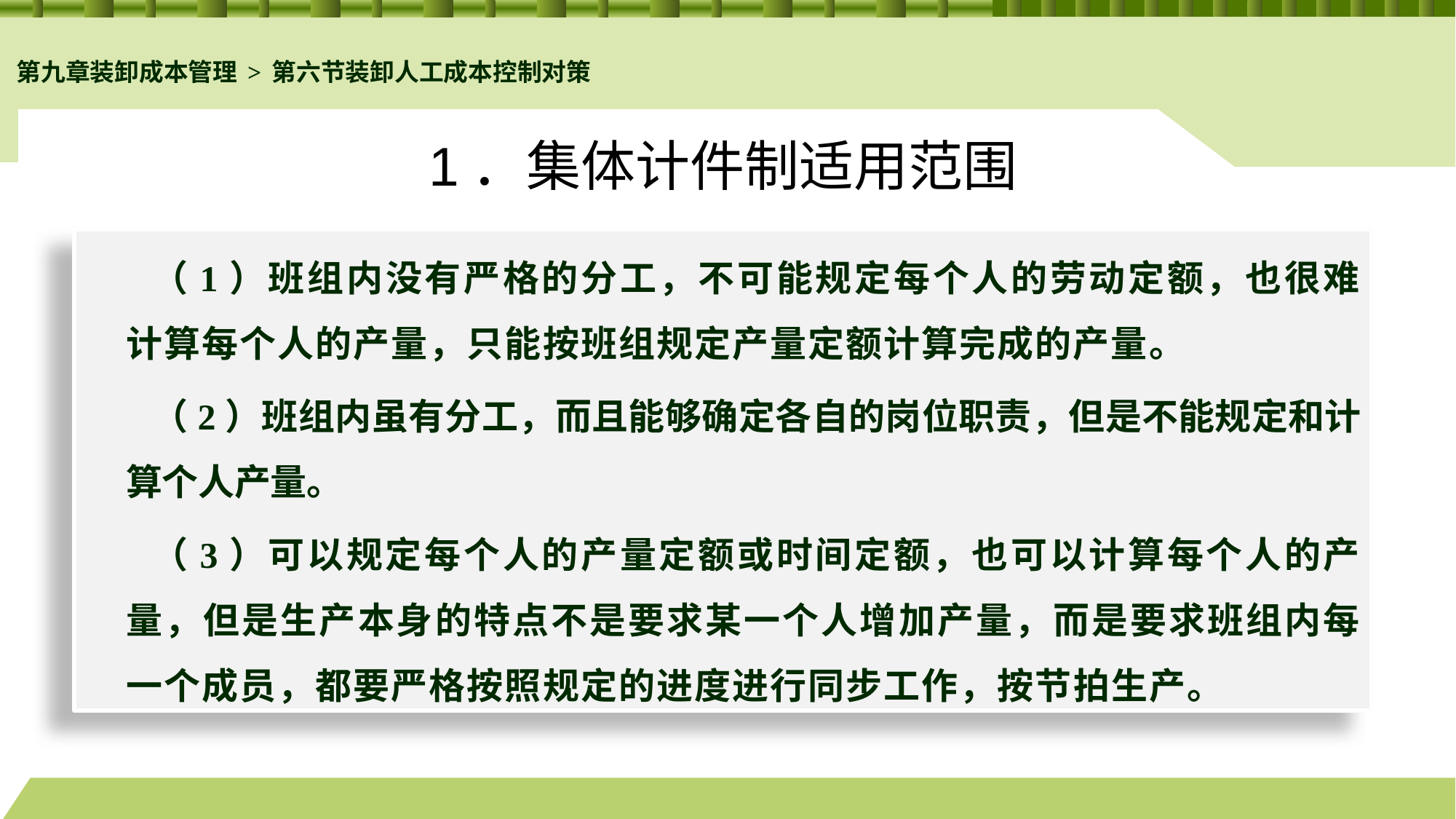

第九章装卸成本管理>第六节装卸人工成本控制对策
# 1．集体计件制适用范围
（1）班组内没有严格的分工，不可能规定每个人的劳动定额，也很难计算每个人的产量，只能按班组规定产量定额计算完成的产量。
（2）班组内虽有分工，而且能够确定各自的岗位职责，但是不能规定和计算个人产量。
（3）可以规定每个人的产量定额或时间定额，也可以计算每个人的产量，但是生产本身的特点不是要求某一个人增加产量，而是要求班组内每一个成员，都要严格按照规定的进度进行同步工作，按节拍生产。